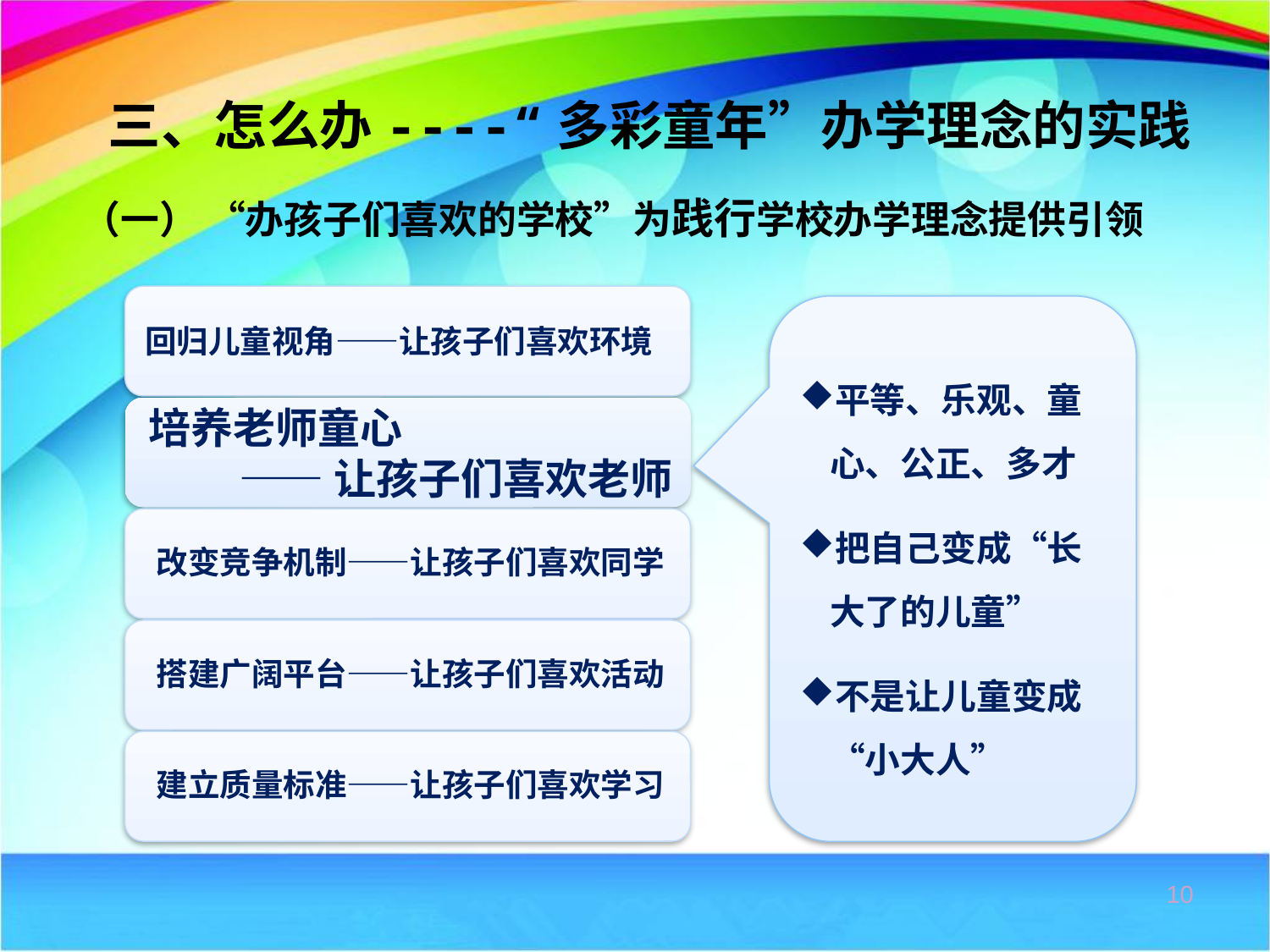

三、怎么办----“多彩童年”办学理念的实践
（一） “办孩子们喜欢的学校”为践行学校办学理念提供引领
回归儿童视角——让孩子们喜欢环境
培养老师童心
——让孩子们喜欢老师
改变竞争机制——让孩子们喜欢同学
搭建广阔平台——让孩子们喜欢活动
建立质量标准——让孩子们喜欢学习
平等、乐观、童心、公正、多才
把自己变成“长大了的儿童”
不是让儿童变成“小大人”

10